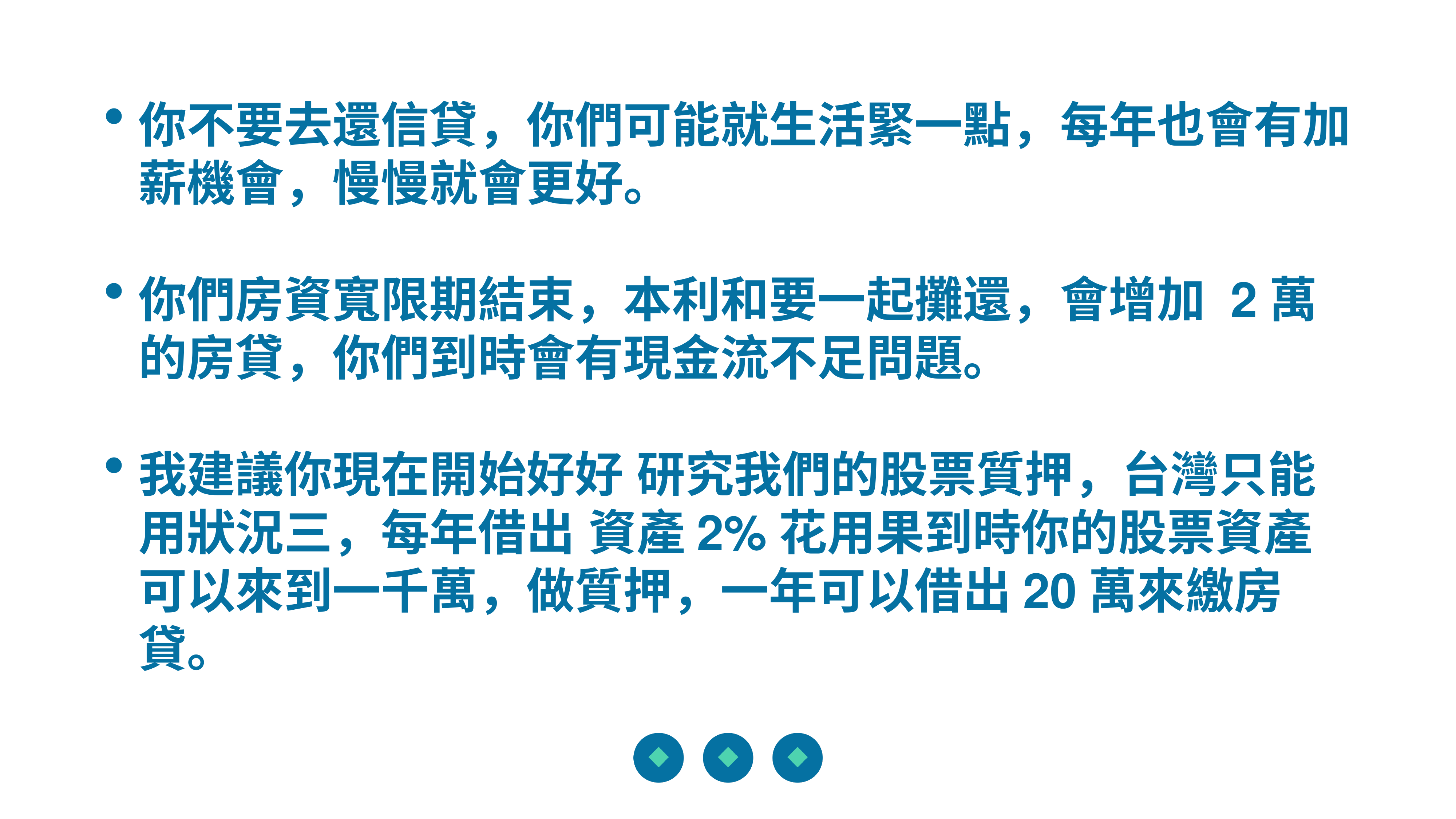

你不要去還信貸，你們可能就生活緊一點，每年也會有加薪機會，慢慢就會更好。

你們房資寬限期結束，本利和要一起攤還，會增加 2萬的房貸，你們到時會有現金流不足問題。

我建議你現在開始好好 研究我們的股票質押，台灣只能用狀況三，每年借出 資產2%花用果到時你的股票資產可以來到一千萬，做質押，一年可以借出20萬來繳房貸。